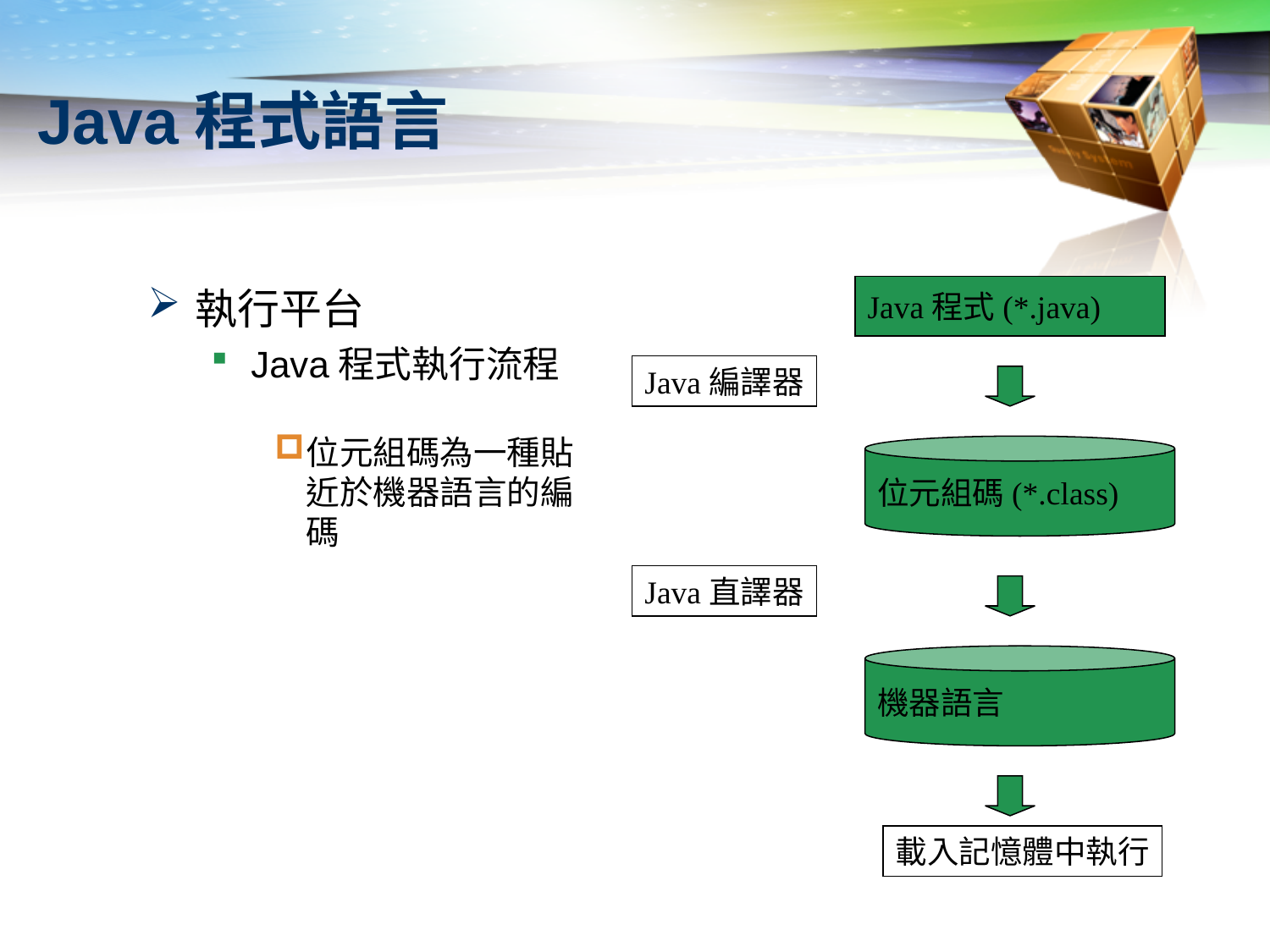

# Java程式語言
執行平台
Java程式執行流程

位元組碼為一種貼近於機器語言的編碼
Java程式(*.java)
Java編譯器

位元組碼(*.class)
Java直譯器

機器語言

載入記憶體中執行